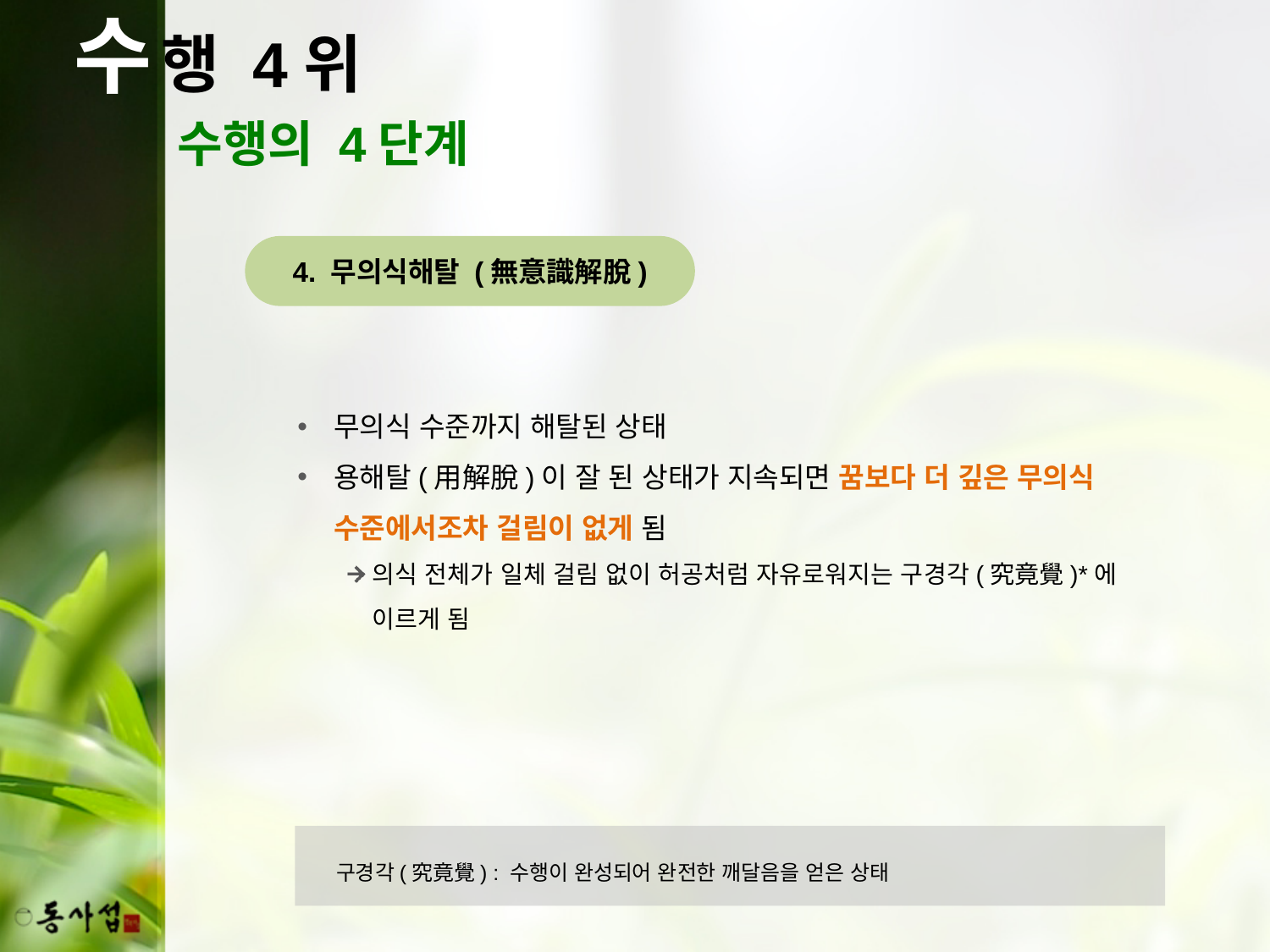

수
행 4위
수행의 4단계
4. 무의식해탈 (無意識解脫)
무의식 수준까지 해탈된 상태
용해탈(用解脫)이 잘 된 상태가 지속되면 꿈보다 더 깊은 무의식 수준에서조차 걸림이 없게 됨
의식 전체가 일체 걸림 없이 허공처럼 자유로워지는 구경각(究竟覺)*에 이르게 됨
 구경각(究竟覺) : 수행이 완성되어 완전한 깨달음을 얻은 상태